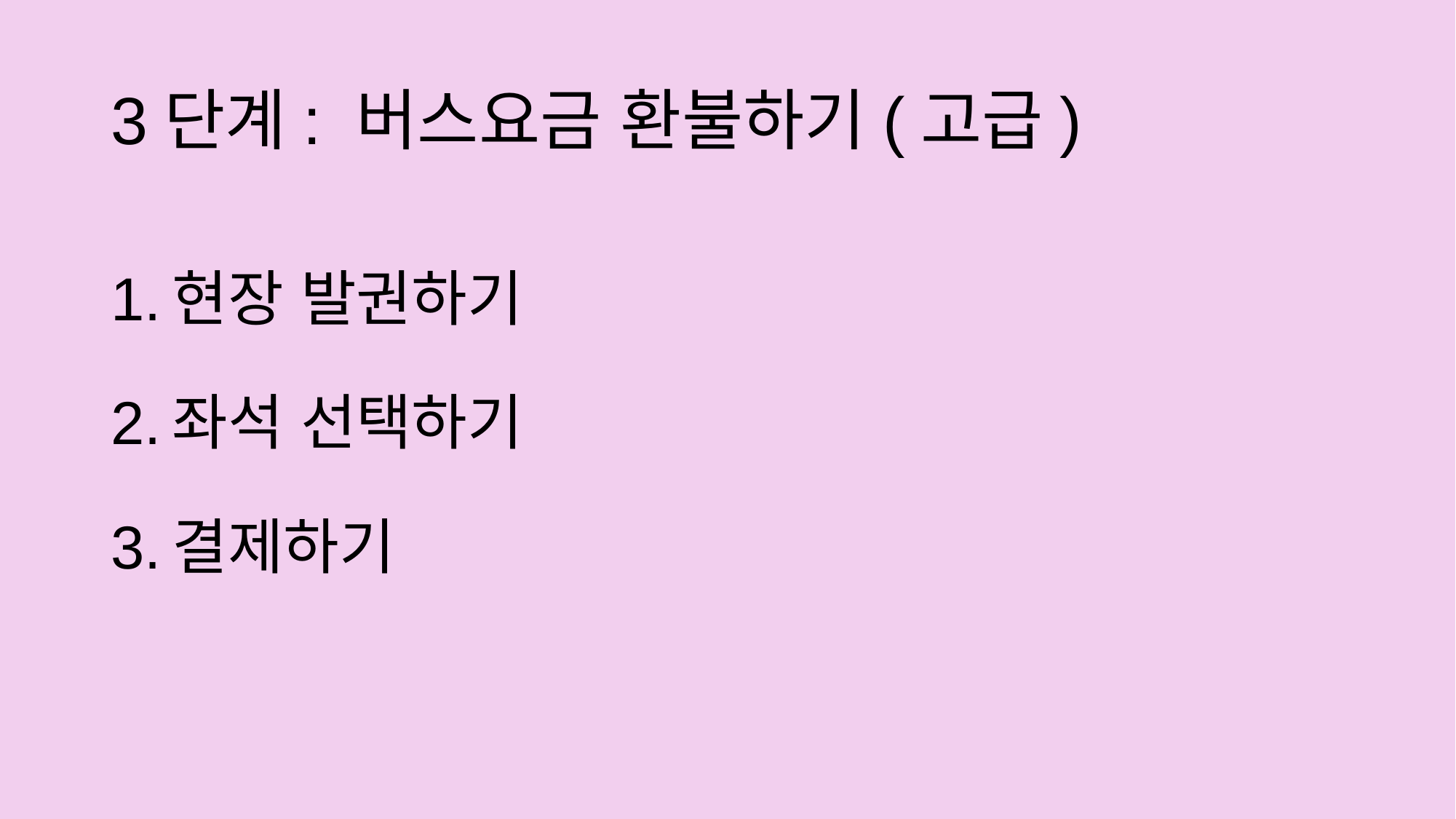

# 3단계: 버스요금 환불하기(고급)
현장 발권하기
좌석 선택하기
결제하기